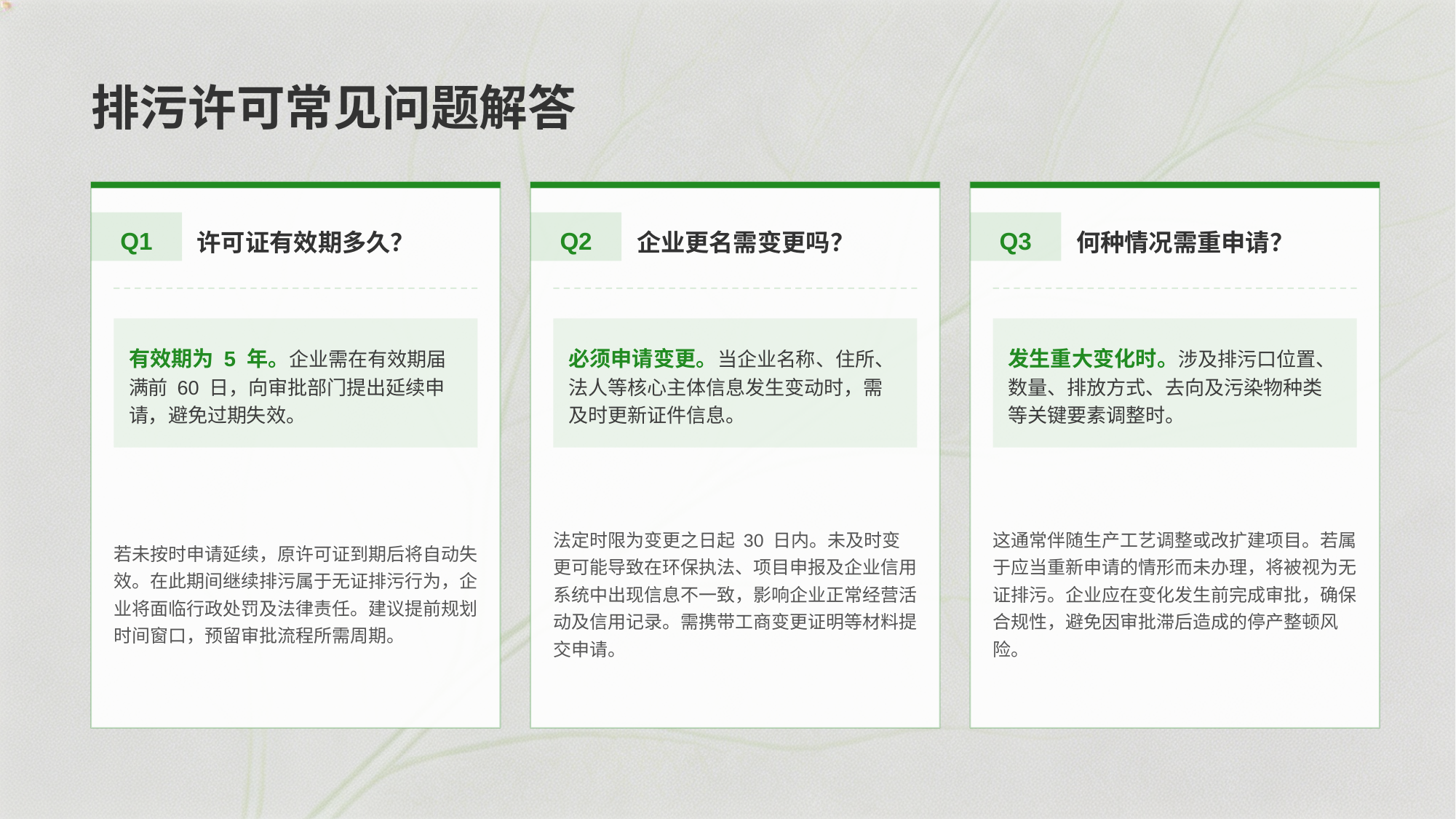

排污许可常见问题解答

许可证有效期多久？
企业更名需变更吗？
何种情况需重申请？
Q1
Q2
Q3

有效期为 5 年。企业需在有效期届满前 60 日，向审批部门提出延续申请，避免过期失效。
必须申请变更。当企业名称、住所、法人等核心主体信息发生变动时，需及时更新证件信息。
发生重大变化时。涉及排污口位置、数量、排放方式、去向及污染物种类等关键要素调整时。
若未按时申请延续，原许可证到期后将自动失效。在此期间继续排污属于无证排污行为，企业将面临行政处罚及法律责任。建议提前规划时间窗口，预留审批流程所需周期。
法定时限为变更之日起 30 日内。未及时变更可能导致在环保执法、项目申报及企业信用系统中出现信息不一致，影响企业正常经营活动及信用记录。需携带工商变更证明等材料提交申请。
这通常伴随生产工艺调整或改扩建项目。若属于应当重新申请的情形而未办理，将被视为无证排污。企业应在变化发生前完成审批，确保合规性，避免因审批滞后造成的停产整顿风险。